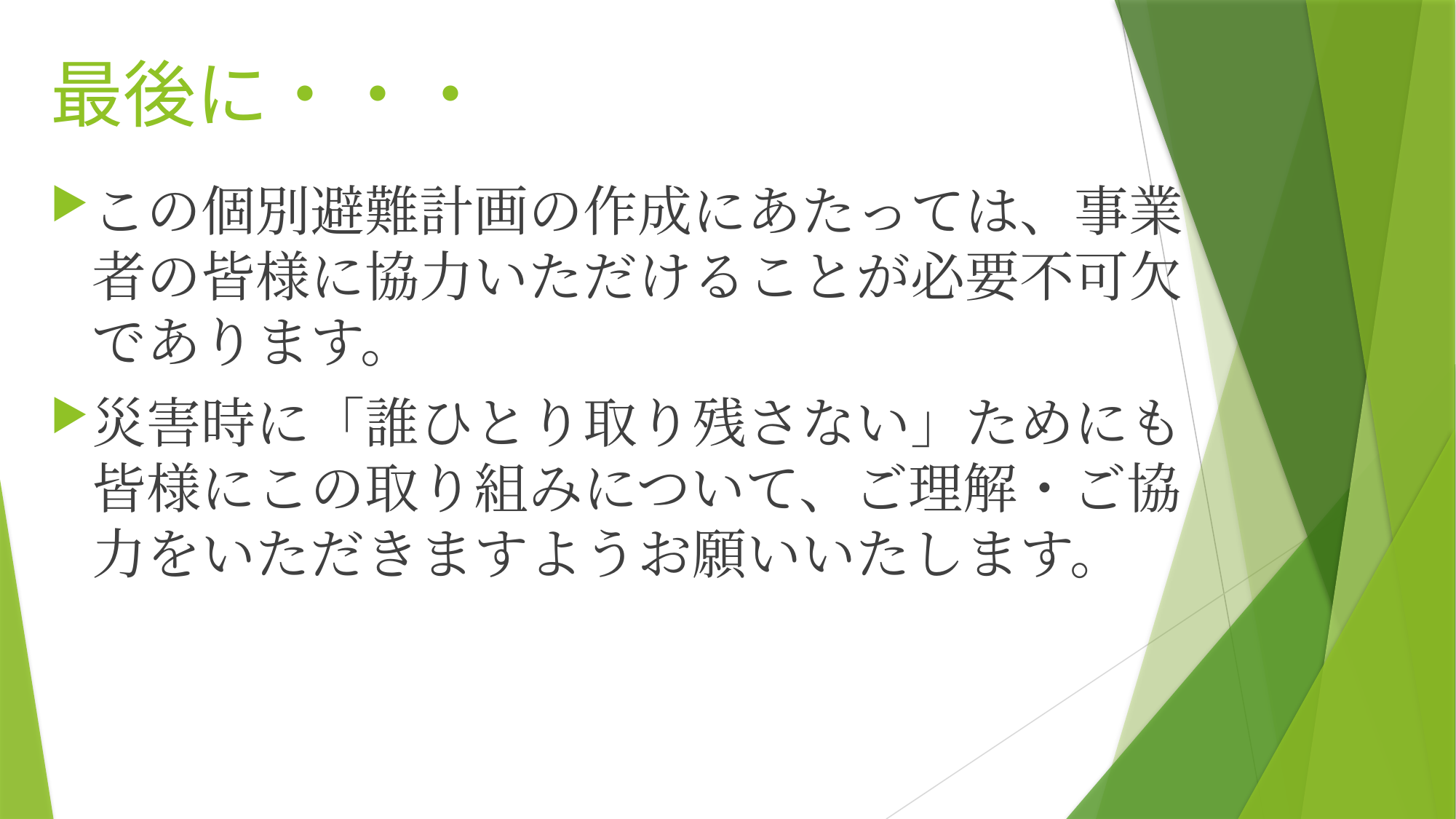

# 最後に・・・
この個別避難計画の作成にあたっては、事業者の皆様に協力いただけることが必要不可欠であります。
災害時に「誰ひとり取り残さない」ためにも皆様にこの取り組みについて、ご理解・ご協力をいただきますようお願いいたします。